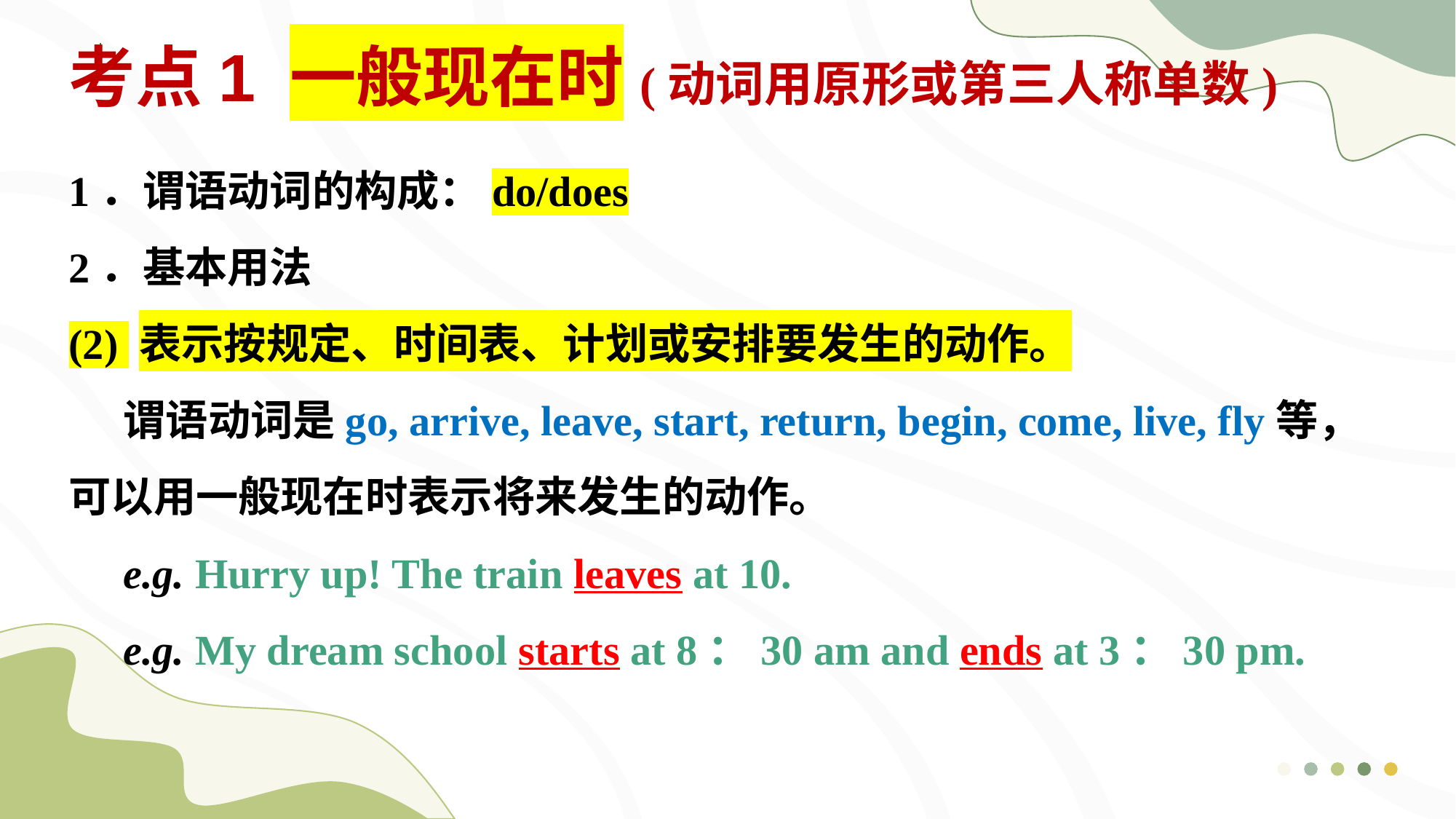

考点1 一般现在时(动词用原形或第三人称单数)

1．谓语动词的构成：do/does
2．基本用法
(2) 表示按规定、时间表、计划或安排要发生的动作。
谓语动词是go, arrive, leave, start, return, begin, come, live, fly等，可以用一般现在时表示将来发生的动作。
e.g. Hurry up! The train leaves at 10.
e.g. My dream school starts at 8：30 am and ends at 3：30 pm.